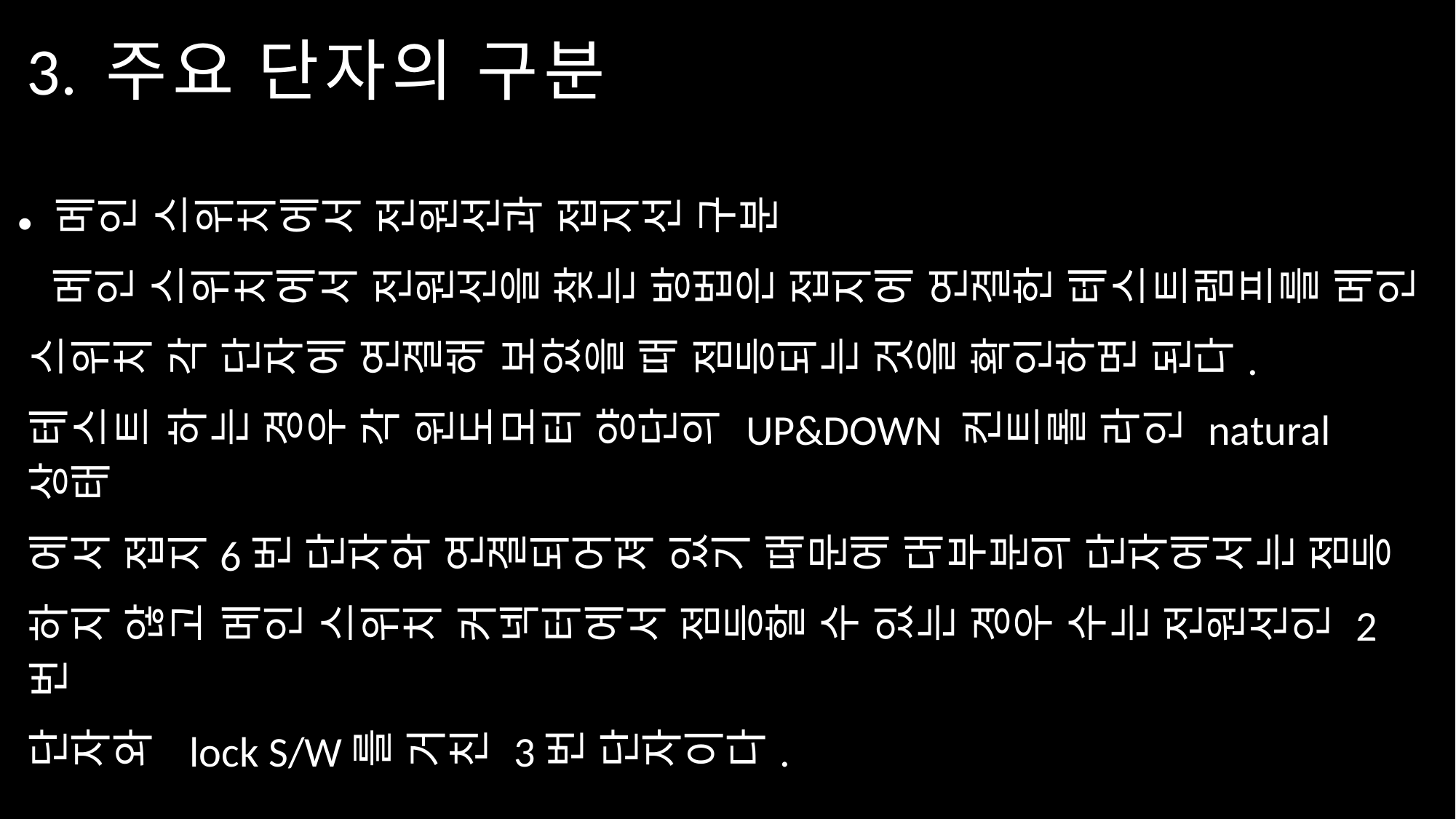

메인 스위치에서 전원선과 접지선 구분
 메인 스위치에서 전원선을 찾는 방법은 접지에 연결한 테스트램프를 메인
스위치 각 단자에 연결해 보았을 때 점등되는 것을 확인하면 된다.
테스트 하는 경우 각 윈도모터 양단의 UP&DOWN 컨트롤 라인 natural 상태
에서 접지6번 단자와 연결되어져 있기 때문에 대부분의 단자에서는 점등
하지 않고 메인 스위치 커넥터에서 점등할 수 있는 경우 수는 전원선인 2번
단자와  lock S/W를 거친 3번 단자이다.
# 3. 주요 단자의 구분